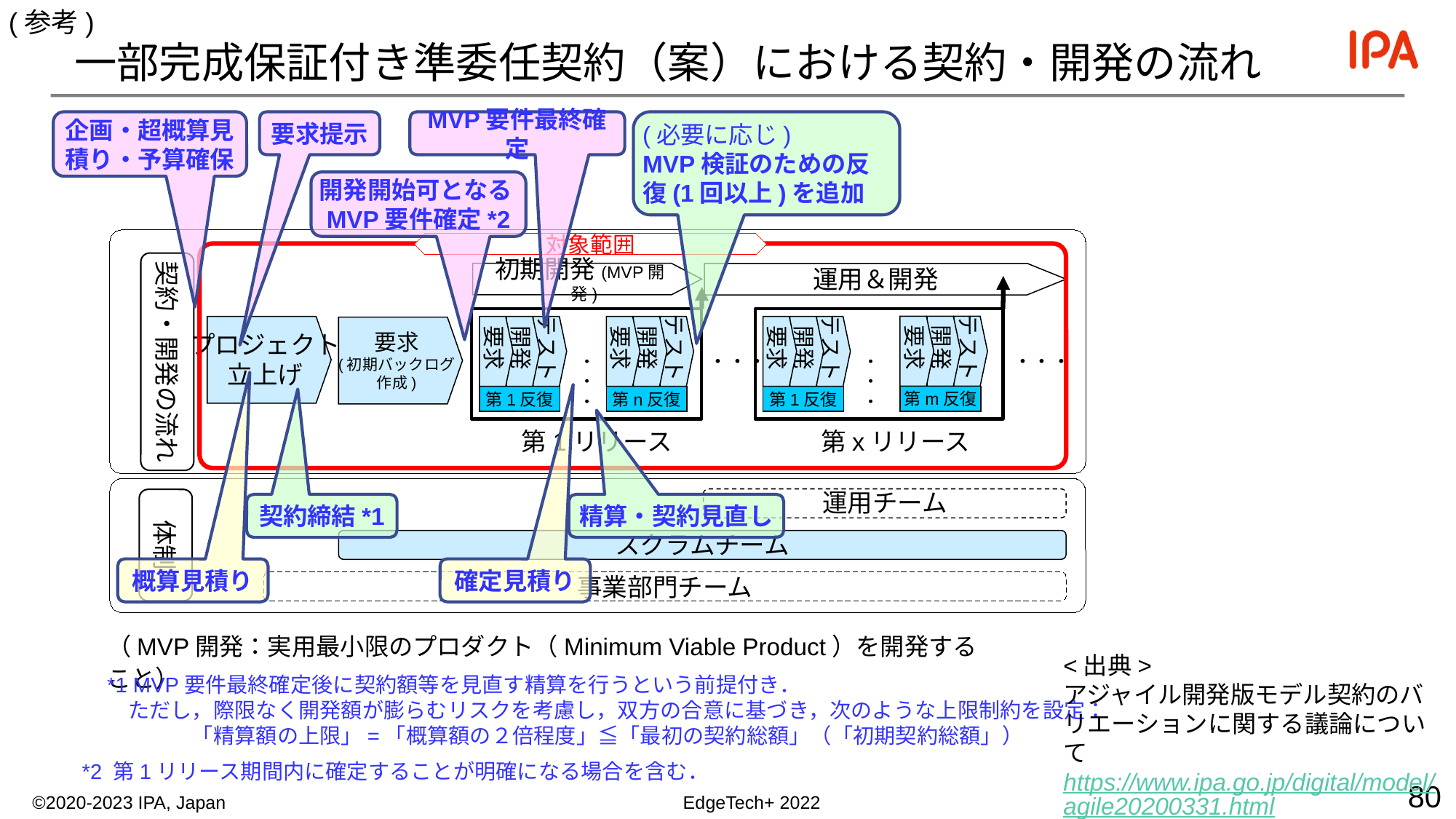

(参考)
# 一部完成保証付き準委任契約（案）における契約・開発の流れ
企画・超概算見積り・予算確保
要求提示
MVP要件最終確定
(必要に応じ)
MVP検証のための反復(1回以上)を追加
開発開始可となるMVP要件確定*2

対象範囲

契約・開発の流れ
初期開発(MVP開発)
運用＆開発

要求
開発
テスト
第m反復
プロジェクト
立上げ
要求
開発
テスト
第1反復
要求
開発
テスト
第n反復
要求
開発
テスト
第1反復
・・・
・・・
・・・

第1リリース
第xリリース
要求
(初期バックログ
作成)
・・・

運用チーム
体制
契約締結*1
精算・契約見直し
スクラムチーム
概算見積り
確定見積り
事業部門チーム
（MVP開発：実用最小限のプロダクト（Minimum Viable Product）を開発すること）
<出典>
アジャイル開発版モデル契約のバリエーションに関する議論について
https://www.ipa.go.jp/digital/model/agile20200331.html
*1 MVP要件最終確定後に契約額等を見直す精算を行うという前提付き．
　ただし，際限なく開発額が膨らむリスクを考慮し，双方の合意に基づき，次のような上限制約を設定：
　　　　「精算額の上限」=「概算額の２倍程度」≦「最初の契約総額」（「初期契約総額」）
*2 第1リリース期間内に確定することが明確になる場合を含む．
©2020-2023 IPA, Japan
EdgeTech+ 2022